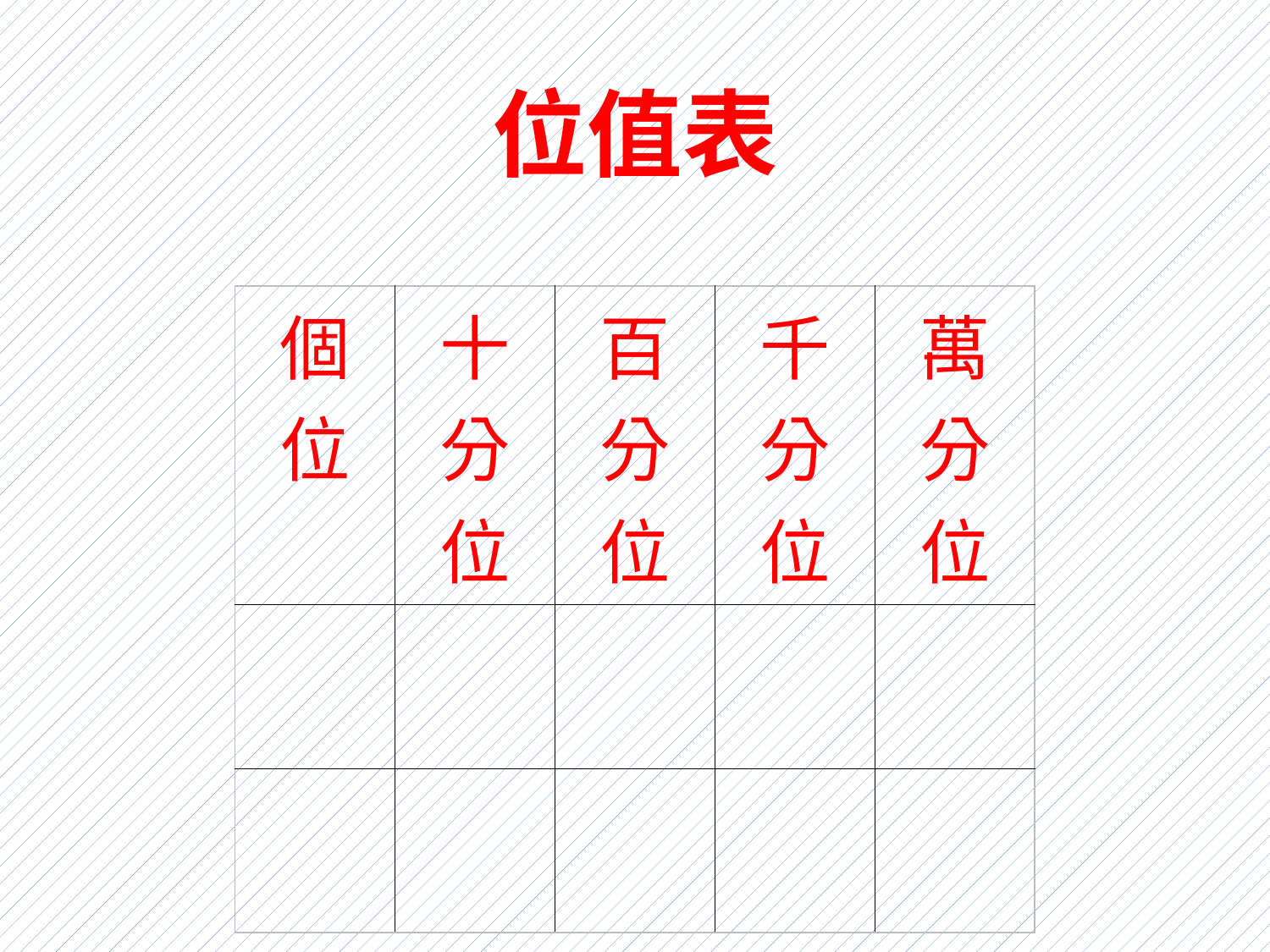

# 位值表
| 個位 | 十分位 | 百分位 | 千分位 | 萬分位 |
| --- | --- | --- | --- | --- |
|  |  |  |  |  |
|  |  |  |  |  |